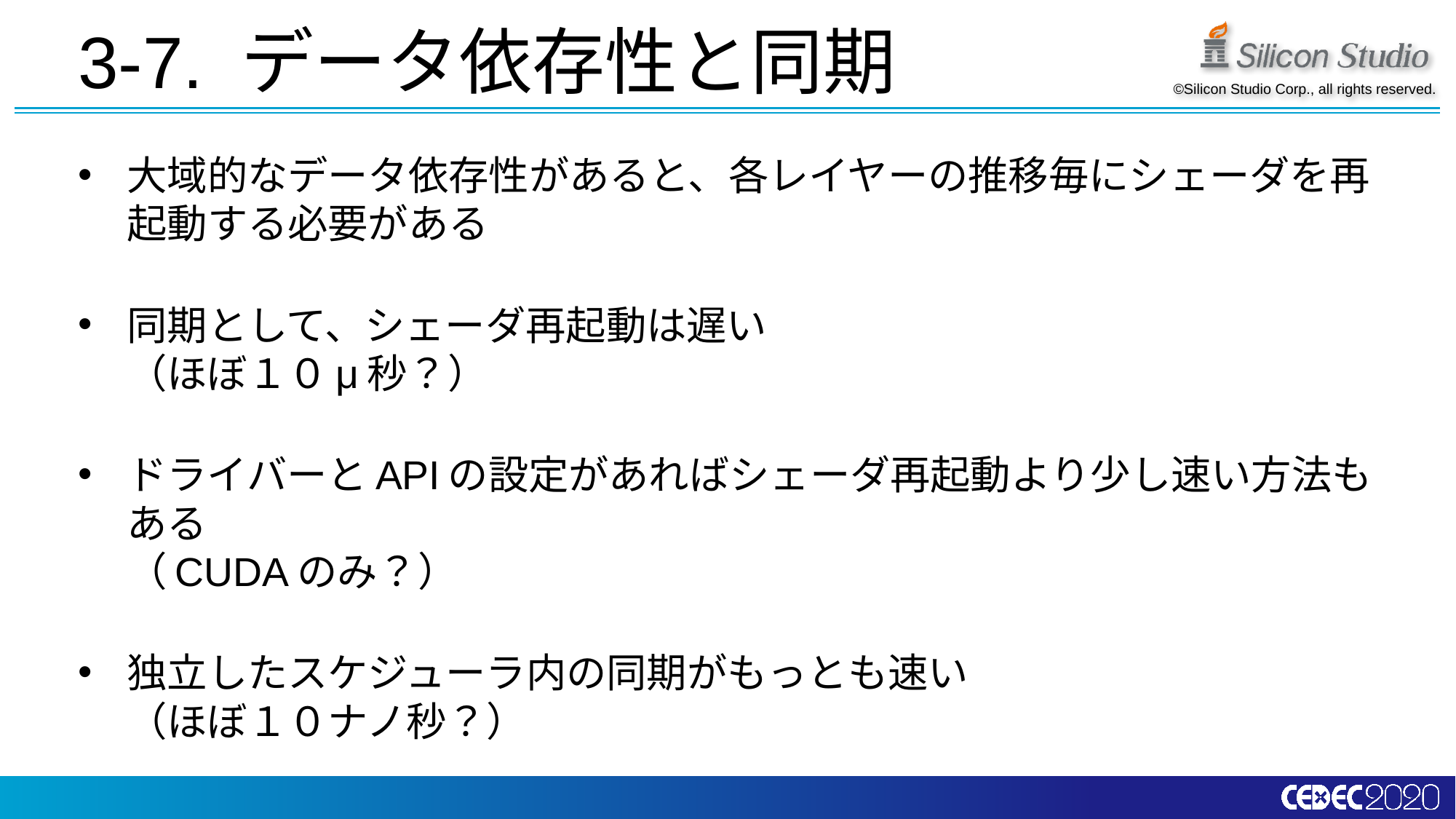

# 3-7. データ依存性と同期
大域的なデータ依存性があると、各レイヤーの推移毎にシェーダを再起動する必要がある

同期として、シェーダ再起動は遅い
（ほぼ１０μ秒？）

ドライバーとAPIの設定があればシェーダ再起動より少し速い方法もある
（CUDAのみ？）

独立したスケジューラ内の同期がもっとも速い
（ほぼ１０ナノ秒？）